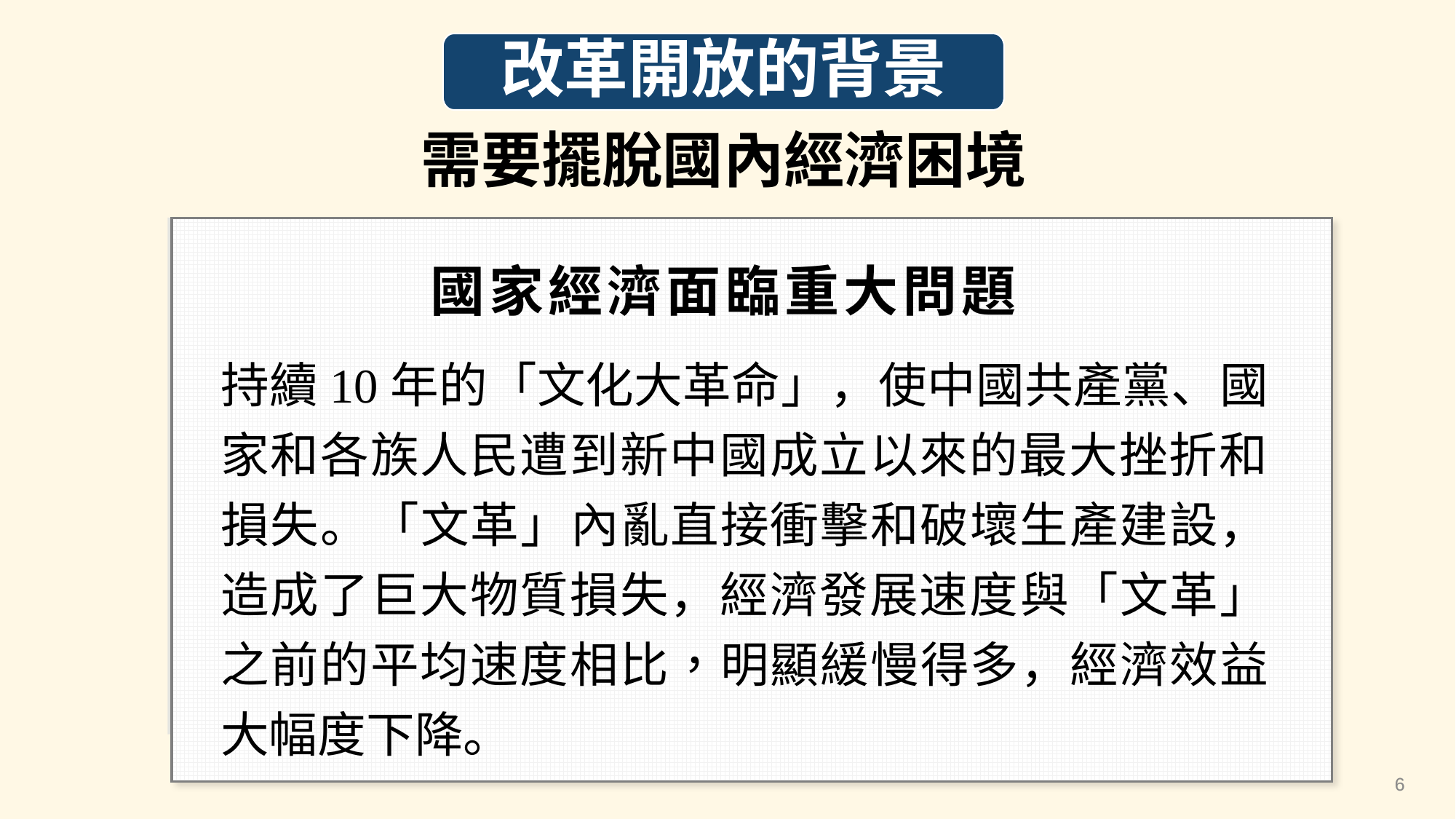

改革開放的背景
需要擺脫國內經濟困境

國家經濟面臨重大問題
持續10年的「文化大革命」，使中國共產黨、國家和各族人民遭到新中國成立以來的最大挫折和損失。「文革」內亂直接衝擊和破壞生產建設，造成了巨大物質損失，經濟發展速度與「文革」之前的平均速度相比，明顯緩慢得多，經濟效益大幅度下降。